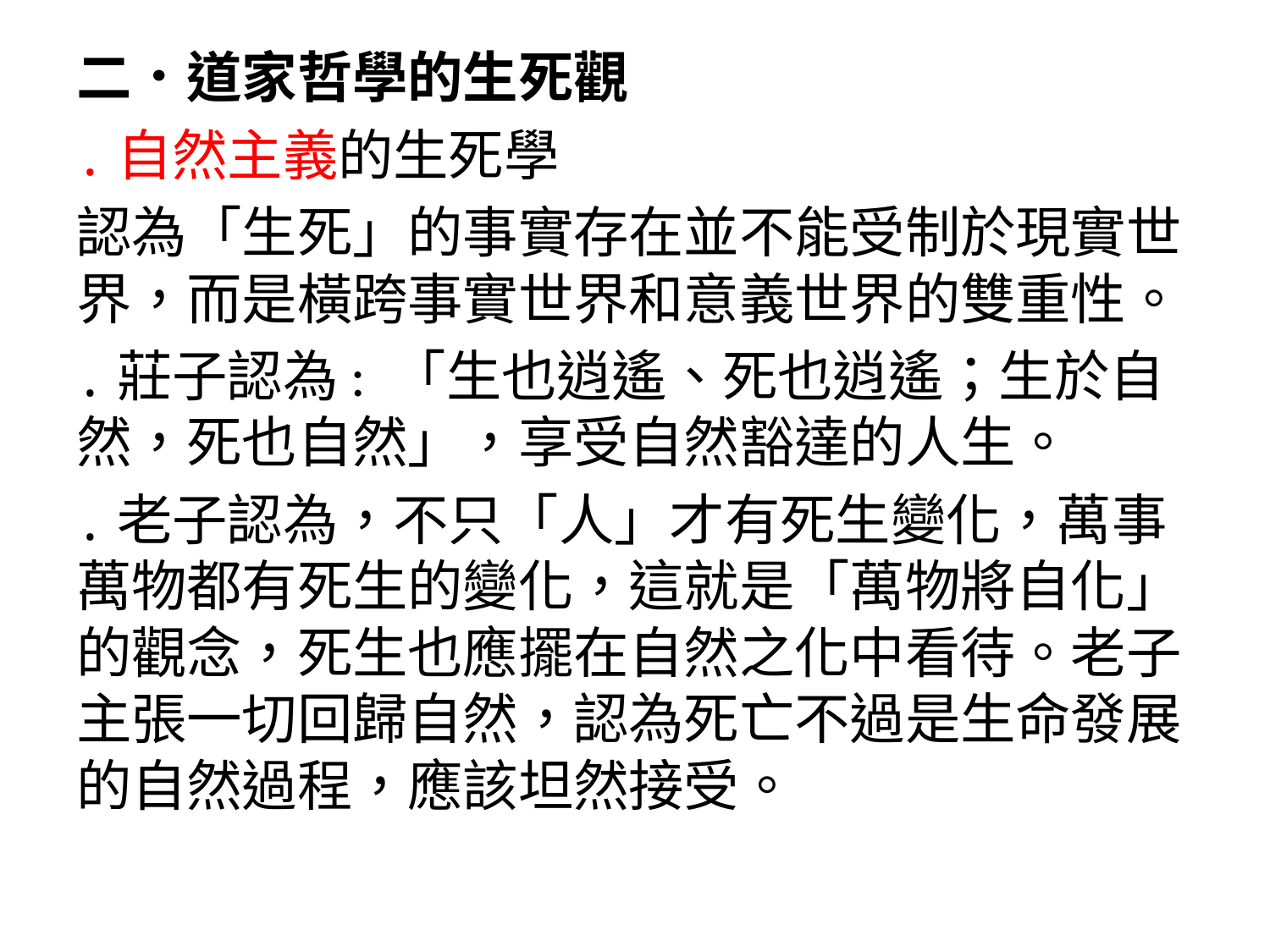

二．道家哲學的生死觀
․自然主義的生死學
認為「生死」的事實存在並不能受制於現實世界，而是橫跨事實世界和意義世界的雙重性。
․莊子認為: 「生也逍遙、死也逍遙；生於自然，死也自然」，享受自然豁達的人生。
․老子認為，不只「人」才有死生變化，萬事萬物都有死生的變化，這就是「萬物將自化」的觀念，死生也應擺在自然之化中看待。老子主張一切回歸自然，認為死亡不過是生命發展的自然過程，應該坦然接受。